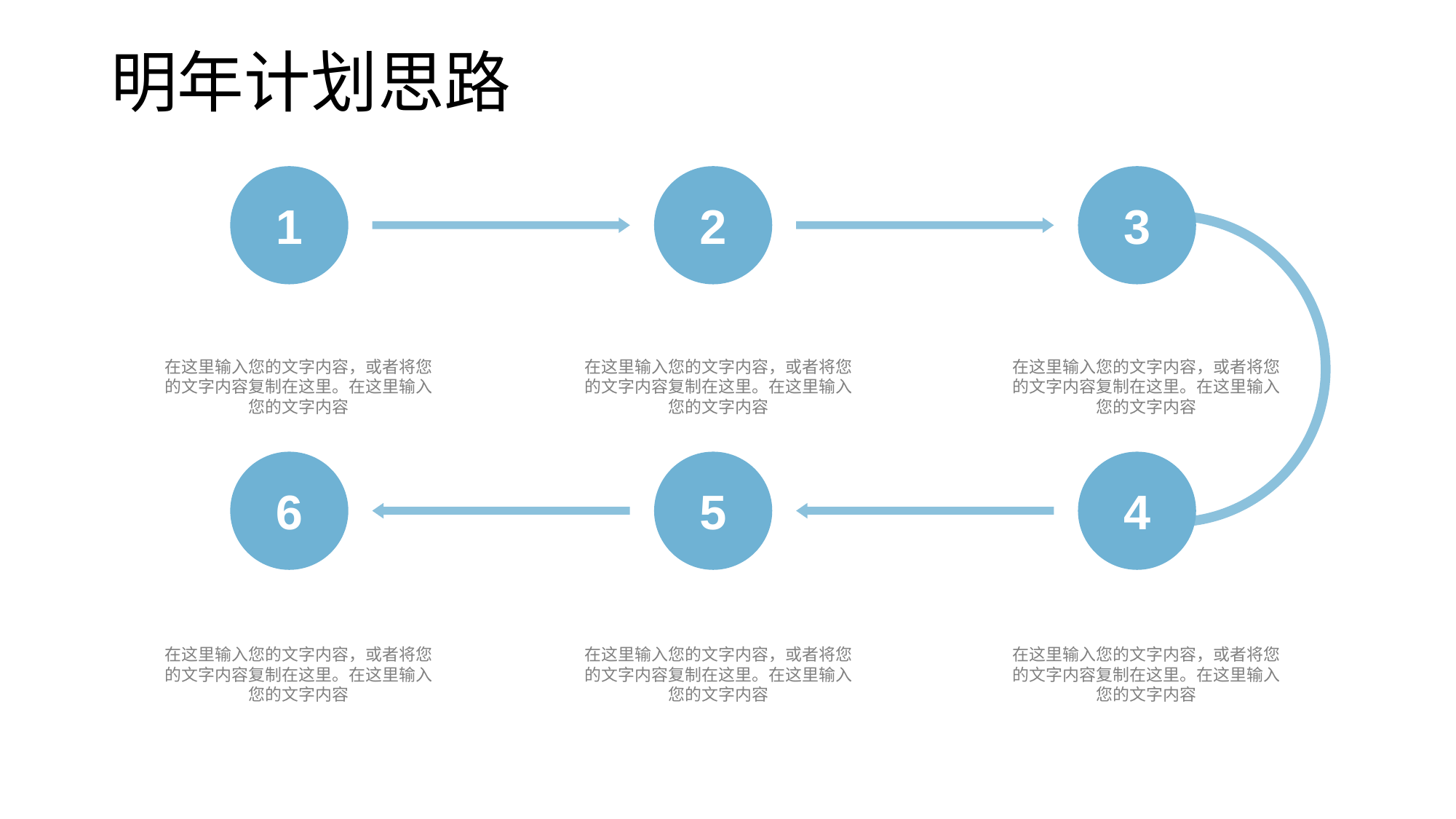

明年计划思路

1
2
3

计划内容
计划内容
计划内容
在这里输入您的文字内容，或者将您的文字内容复制在这里。在这里输入您的文字内容
在这里输入您的文字内容，或者将您的文字内容复制在这里。在这里输入您的文字内容
在这里输入您的文字内容，或者将您的文字内容复制在这里。在这里输入您的文字内容

6
5
4

计划内容
计划内容
计划内容
在这里输入您的文字内容，或者将您的文字内容复制在这里。在这里输入您的文字内容
在这里输入您的文字内容，或者将您的文字内容复制在这里。在这里输入您的文字内容
在这里输入您的文字内容，或者将您的文字内容复制在这里。在这里输入您的文字内容